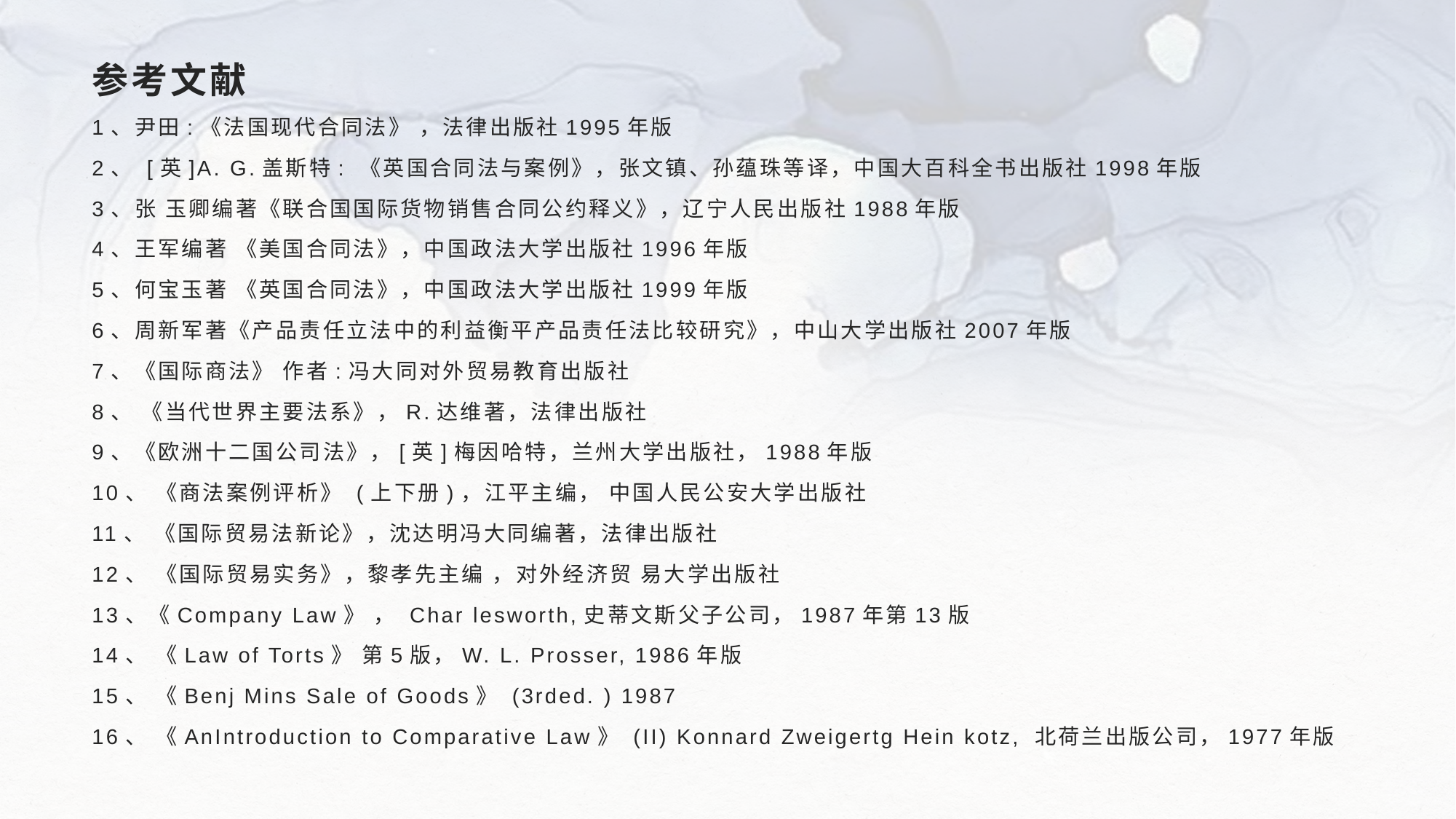

# 参考文献
1、尹田:《法国现代合同法》 ，法律出版社1995年版
2、 [英]A. G.盖斯特: 《英国合同法与案例》，张文镇、孙蕴珠等译，中国大百科全书出版社1998年版
3、张 玉卿编著《联合国国际货物销售合同公约释义》，辽宁人民出版社1988年版
4、王军编著 《美国合同法》，中国政法大学出版社1996年版
5、何宝玉著 《英国合同法》，中国政法大学出版社1999年版
6、周新军著《产品责任立法中的利益衡平产品责任法比较研究》，中山大学出版社2007年版
7、《国际商法》 作者:冯大同对外贸易教育出版社
8、 《当代世界主要法系》，R.达维著，法律出版社
9、《欧洲十二国公司法》，[英]梅因哈特，兰州大学出版社，1988年版
10、 《商法案例评析》 (上下册)，江平主编， 中国人民公安大学出版社
11、 《国际贸易法新论》，沈达明冯大同编著，法律出版社
12、 《国际贸易实务》，黎孝先主编 ，对外经济贸 易大学出版社
13、《Company Law》 ， Char lesworth,史蒂文斯父子公司，1987年第13版
14、 《Law of Torts》 第5版，W. L. Prosser, 1986年版
15、 《Benj Mins Sale of Goods》 (3rded. ) 1987
16、 《AnIntroduction to Comparative Law》 (II) Konnard Zweigertg Hein kotz, 北荷兰出版公司，1977年版